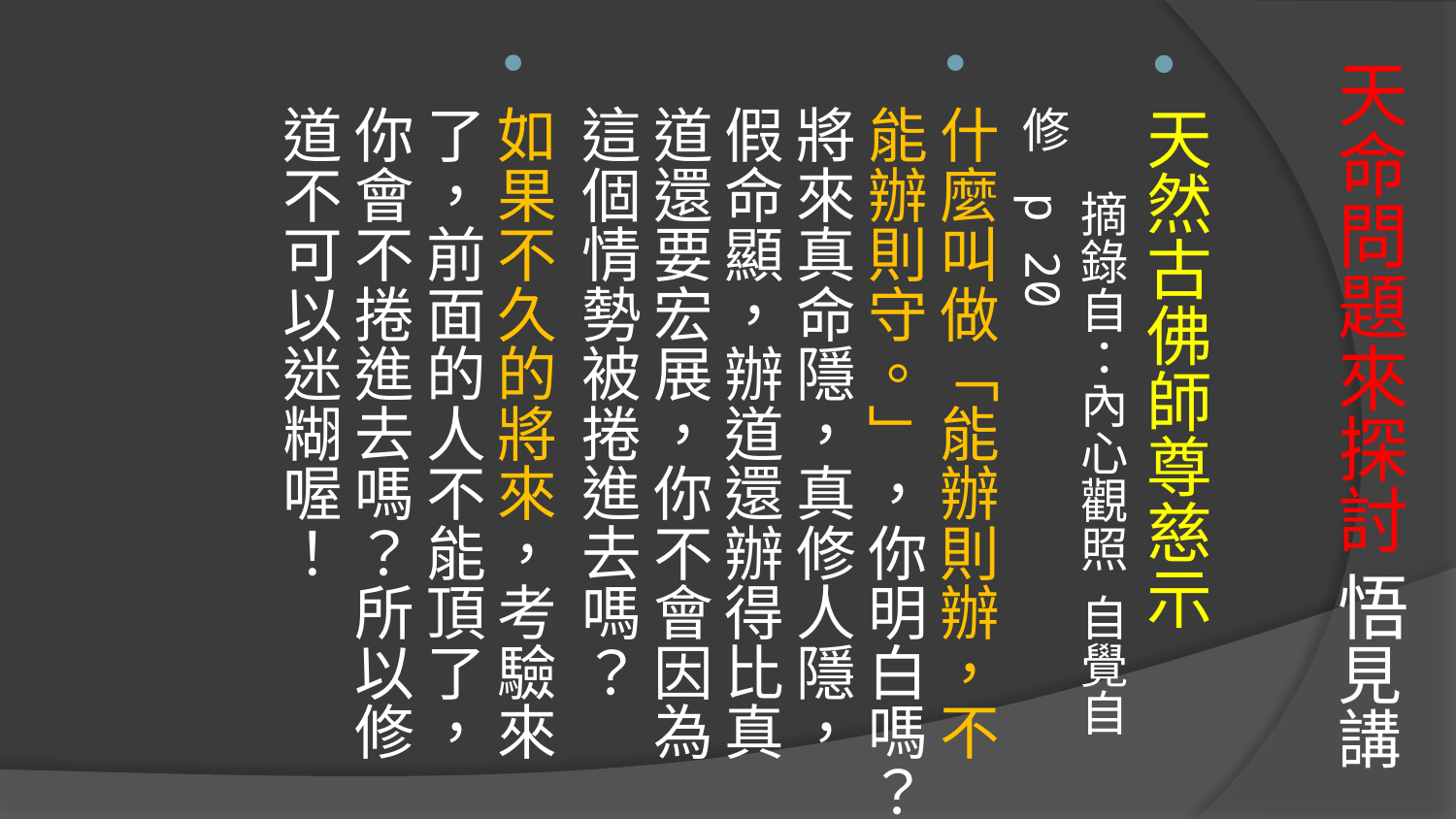

天然古佛師尊慈示                   摘錄自：內心觀照  自覺自修   p 20
什麼叫做「能辦則辦，不能辦則守。」，你明白嗎？將來真命隱，真修人隱，假命顯，辦道還辦得比真道還要宏展，你不會因為這個情勢被捲進去嗎？
如果不久的將來，考驗來了，前面的人不能頂了，你會不捲進去嗎？所以修道不可以迷糊喔！

# 天命問題來探討 悟見講